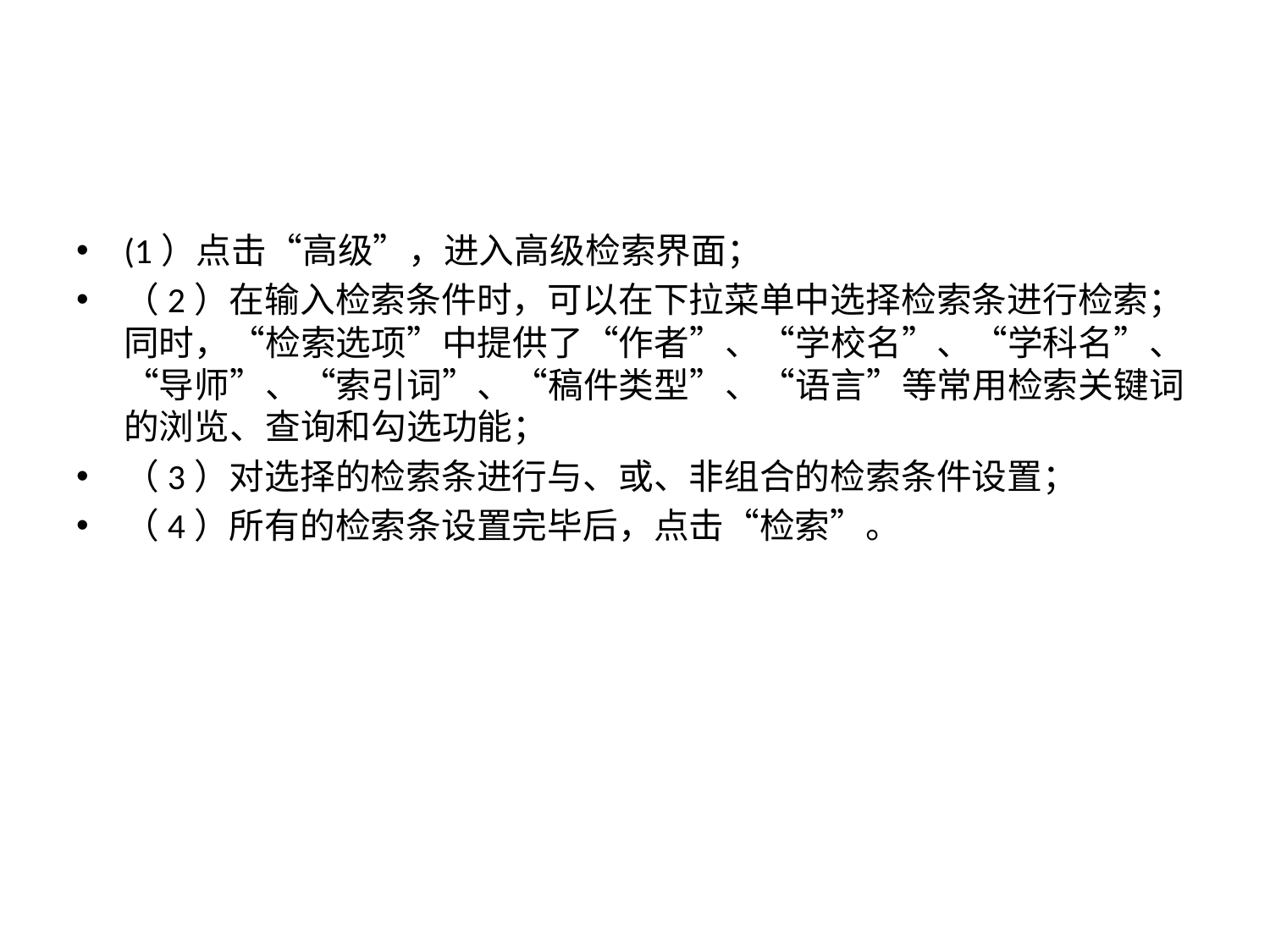

#
(1）点击“高级”，进入高级检索界面；
（2）在输入检索条件时，可以在下拉菜单中选择检索条进行检索；同时，“检索选项”中提供了“作者”、“学校名”、“学科名”、“导师”、“索引词”、“稿件类型”、“语言”等常用检索关键词的浏览、查询和勾选功能；
（3）对选择的检索条进行与、或、非组合的检索条件设置；
（4）所有的检索条设置完毕后，点击“检索”。